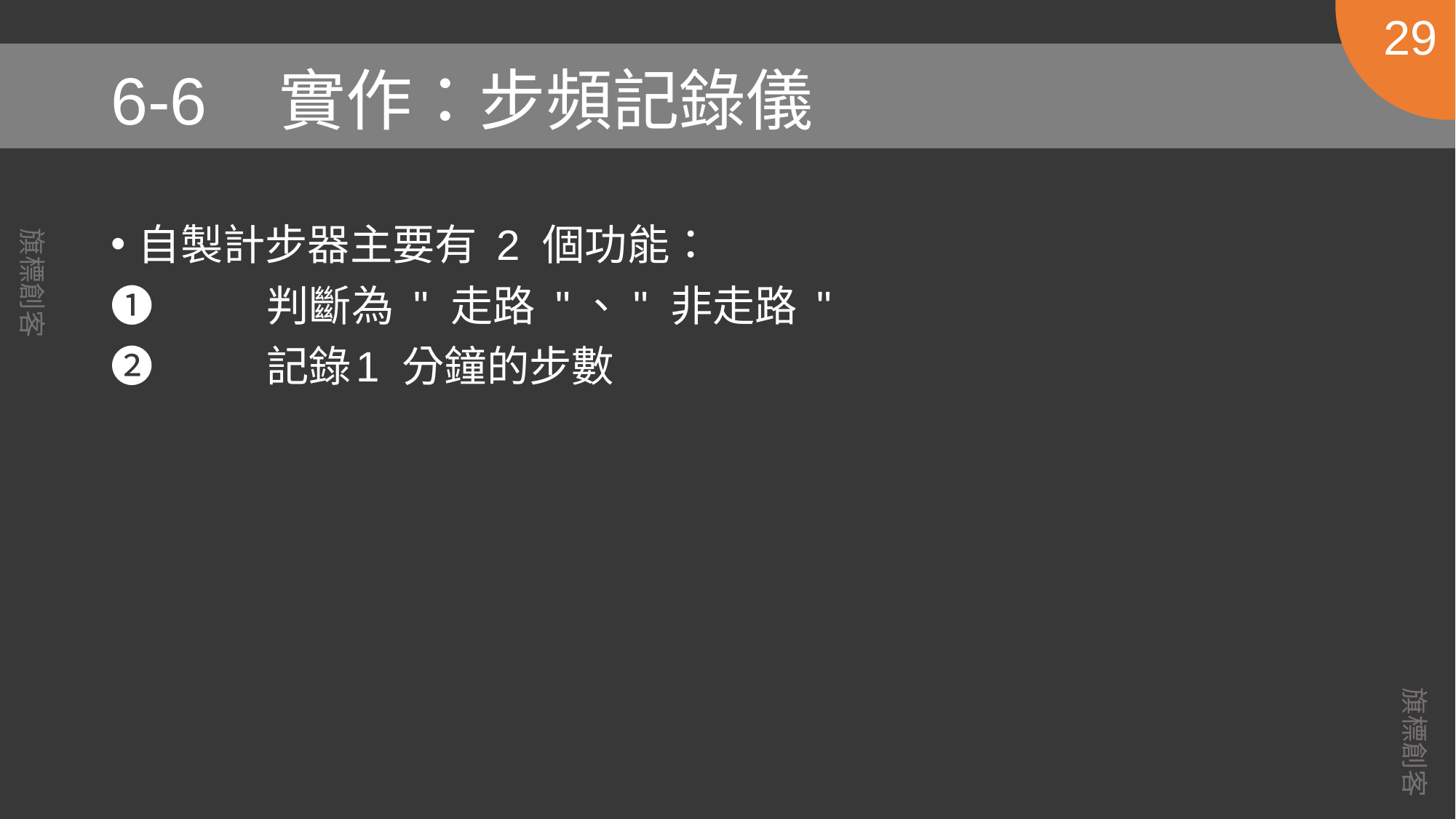

29
# 6-6   實作：步頻記錄儀
自製計步器主要有 2 個功能：
❶	 判斷為 " 走路 "、" 非走路 "
❷	 記錄	1 分鐘的步數